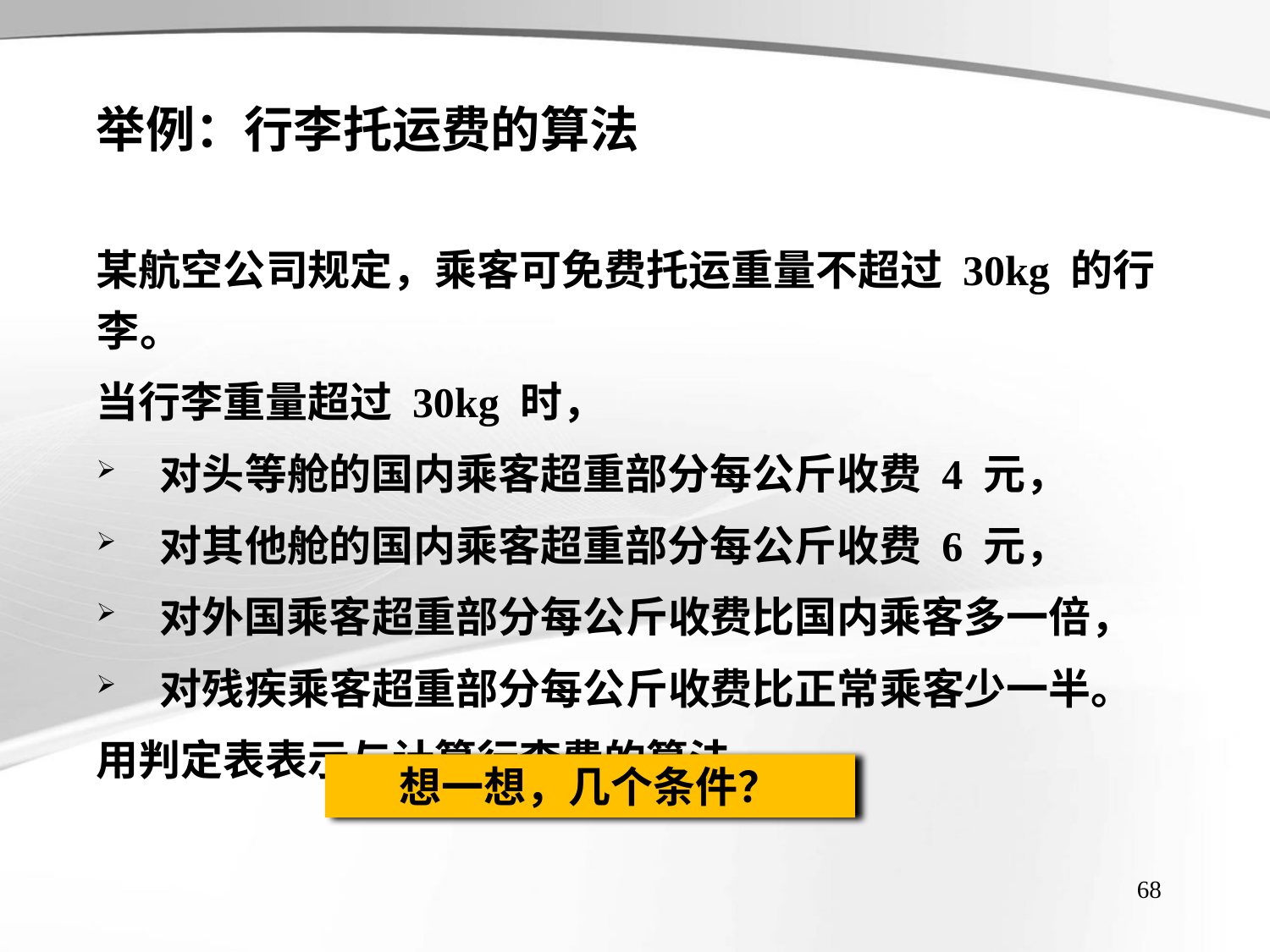

举例：行李托运费的算法

某航空公司规定，乘客可免费托运重量不超过 30kg 的行李。
当行李重量超过 30kg 时，
对头等舱的国内乘客超重部分每公斤收费 4 元，
对其他舱的国内乘客超重部分每公斤收费 6 元，
对外国乘客超重部分每公斤收费比国内乘客多一倍，
对残疾乘客超重部分每公斤收费比正常乘客少一半。
用判定表表示与计算行李费的算法。
想一想，几个条件？
68